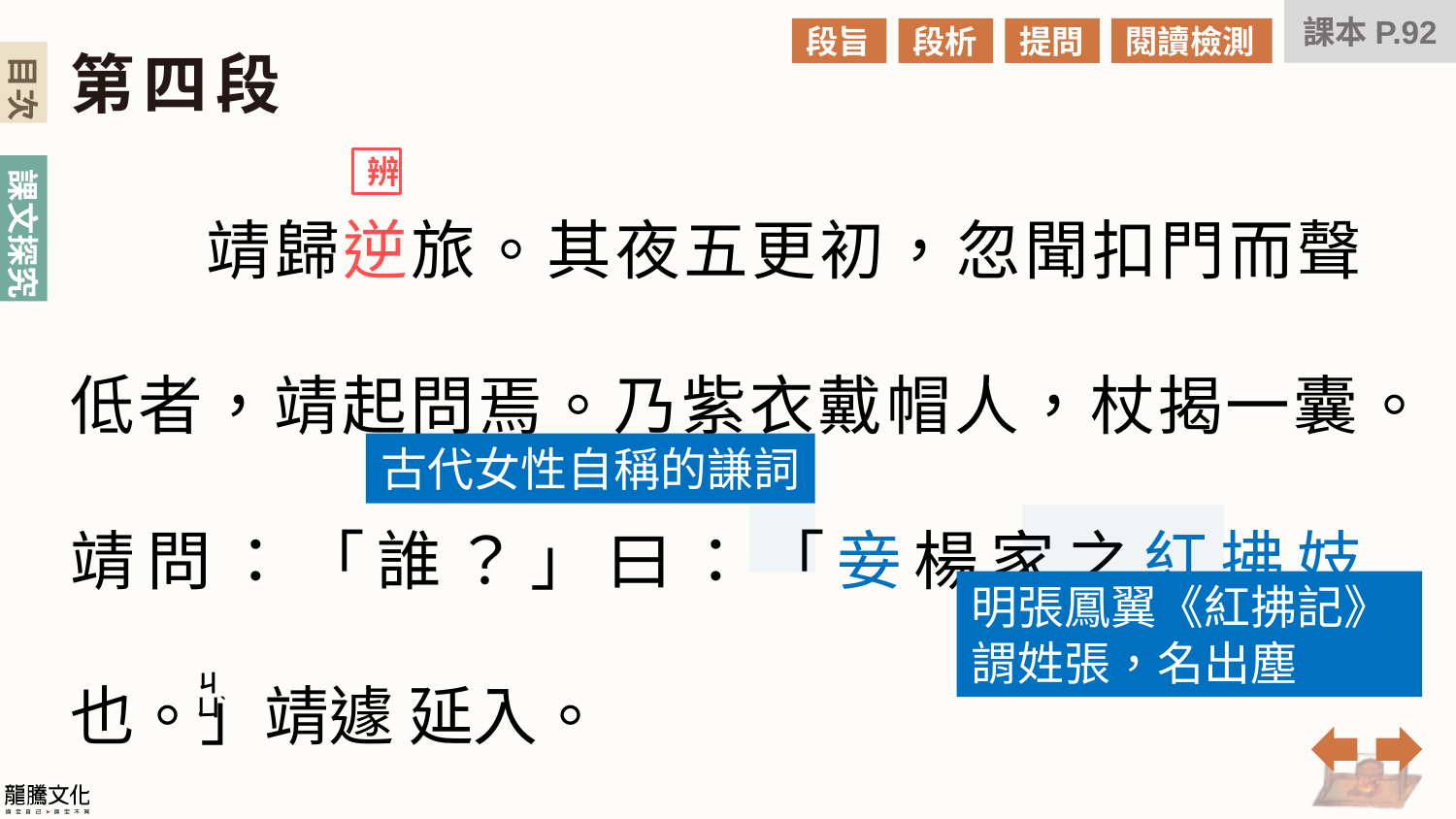

課本P.92
段旨
段析
提問
閱讀檢測
第四段
　　靖歸逆旅。其夜五更初，忽聞扣門而聲低者，靖起問焉。乃紫衣戴帽人，杖揭一囊。靖問：「誰？」曰：「妾楊家之紅拂妓也。」靖遽 延入。
辨
古代女性自稱的謙詞

明張鳳翼《紅拂記》謂姓張，名出塵
ˋ
ㄐ ㄩ